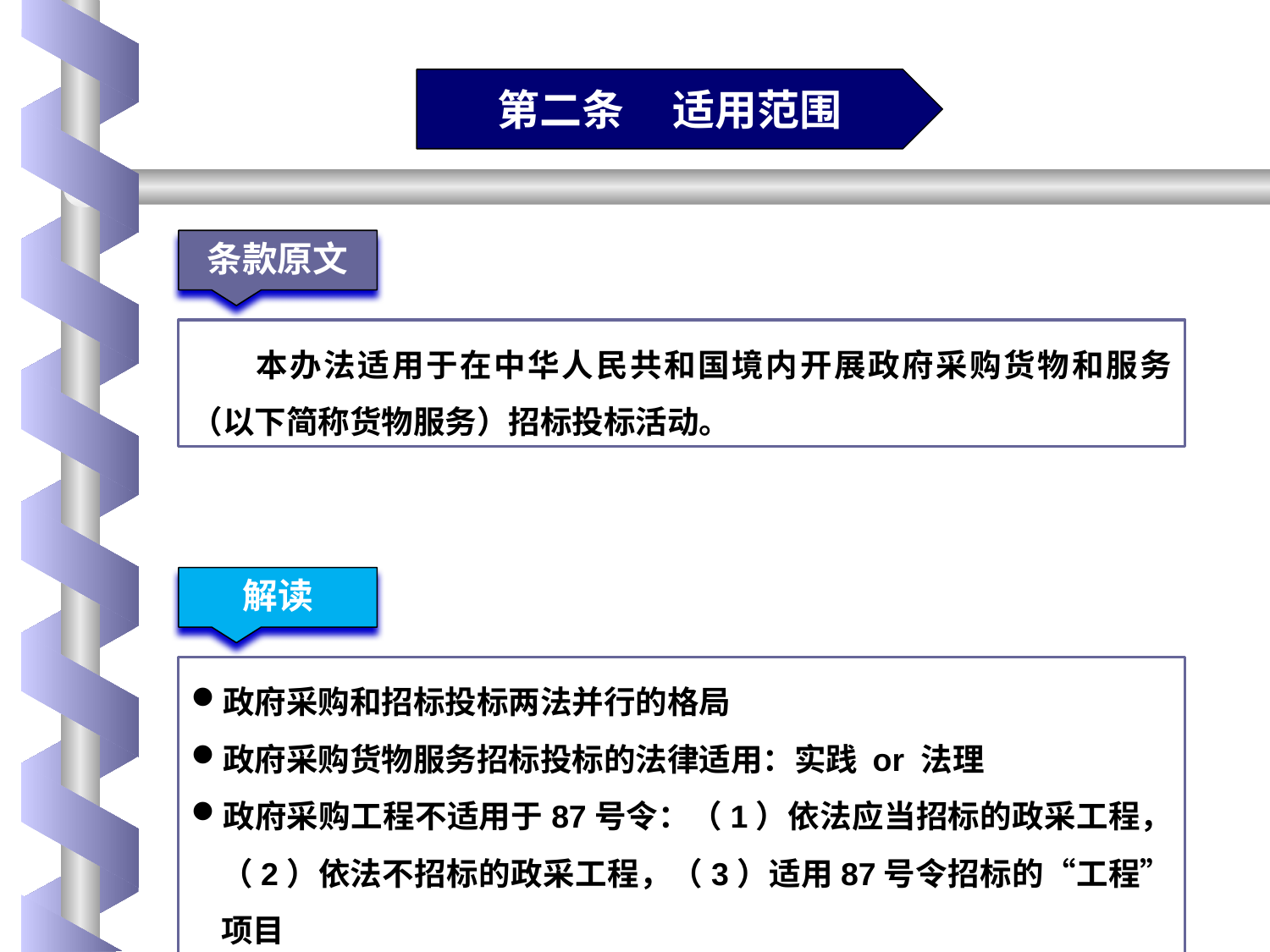

第二条     适用范围
条款原文
本办法适用于在中华人民共和国境内开展政府采购货物和服务（以下简称货物服务）招标投标活动。
解读
政府采购和招标投标两法并行的格局
政府采购货物服务招标投标的法律适用：实践 or 法理
政府采购工程不适用于87号令：（1）依法应当招标的政采工程， （2）依法不招标的政采工程，（3）适用87号令招标的“工程”项目